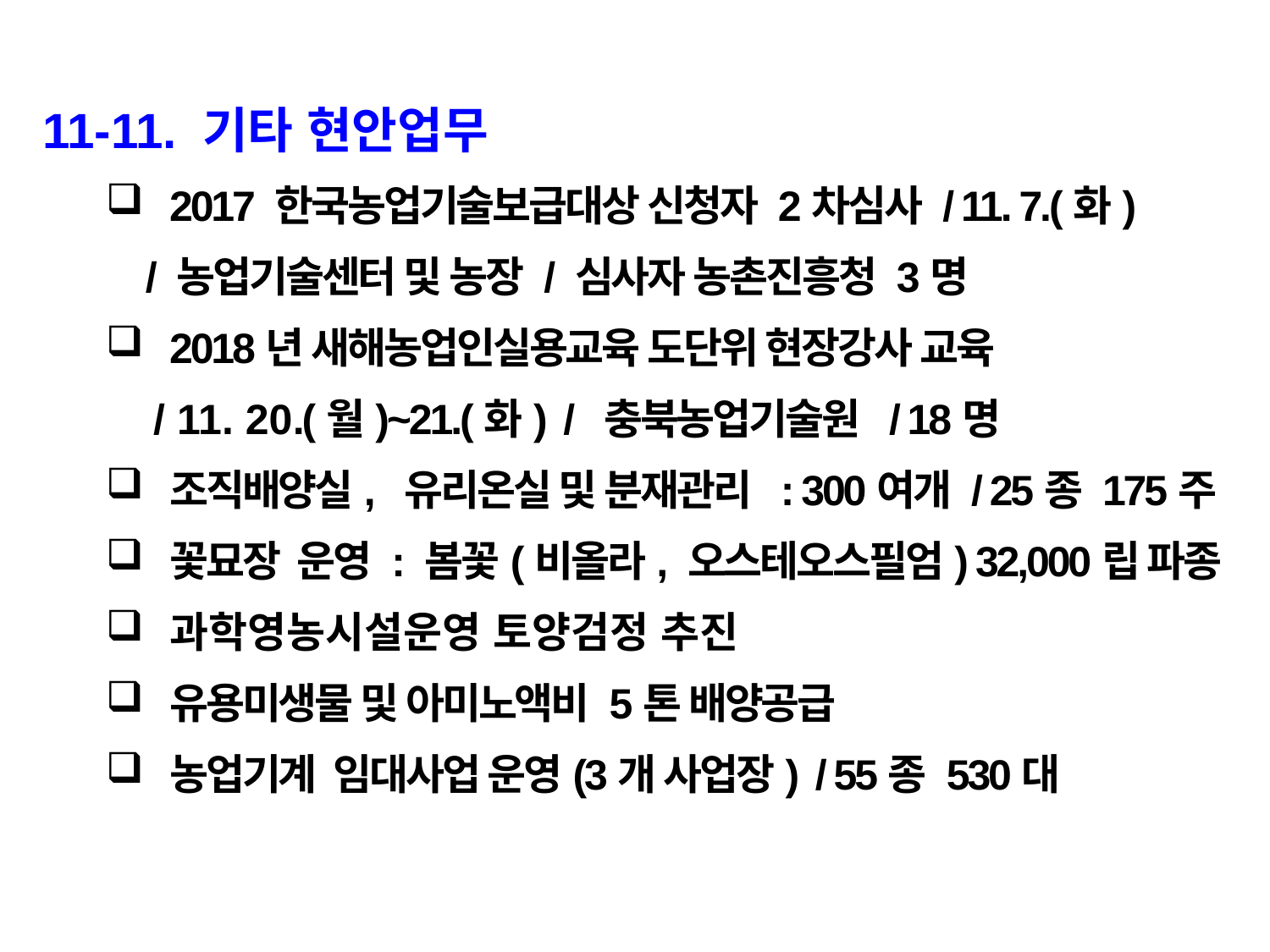

11-11. 기타 현안업무
2017 한국농업기술보급대상 신청자 2차심사 / 11. 7.(화)
    / 농업기술센터 및 농장 / 심사자 농촌진흥청 3명
2018년 새해농업인실용교육 도단위 현장강사 교육
    / 11. 20.(월)~21.(화)  /  충북농업기술원  / 18명
조직배양실,  유리온실 및 분재관리  : 300여개 / 25종 175주
꽃묘장  운영 : 봄꽃(비올라, 오스테오스필엄) 32,000립 파종
과학영농시설운영 토양검정 추진
유용미생물 및 아미노액비 5톤 배양공급
농업기계  임대사업 운영(3개 사업장)  / 55종 530대